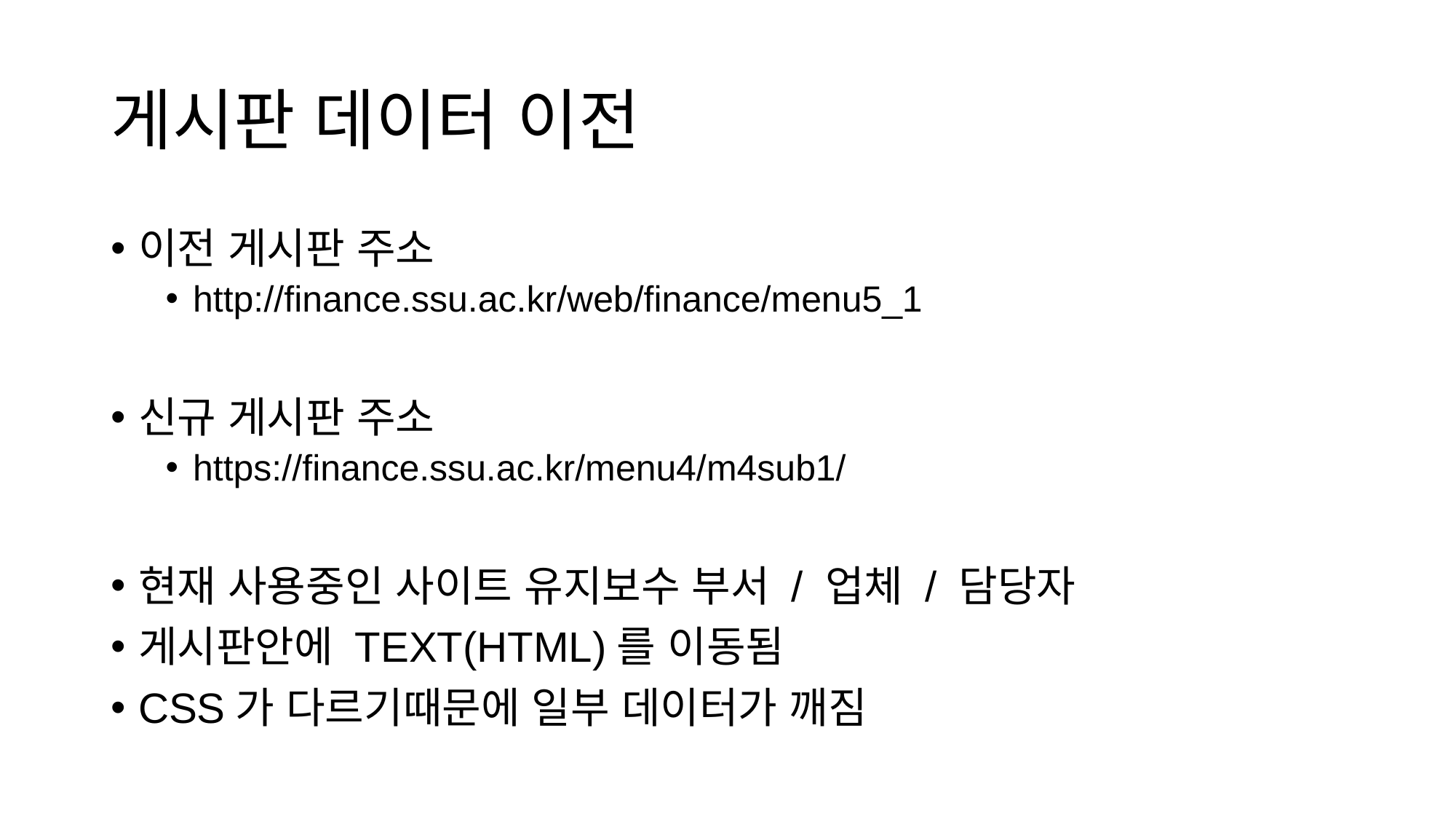

# 게시판 데이터 이전
이전 게시판 주소
http://finance.ssu.ac.kr/web/finance/menu5_1

신규 게시판 주소
https://finance.ssu.ac.kr/menu4/m4sub1/

현재 사용중인 사이트 유지보수 부서 / 업체 / 담당자
게시판안에 TEXT(HTML)를 이동됨
CSS가 다르기때문에 일부 데이터가 깨짐